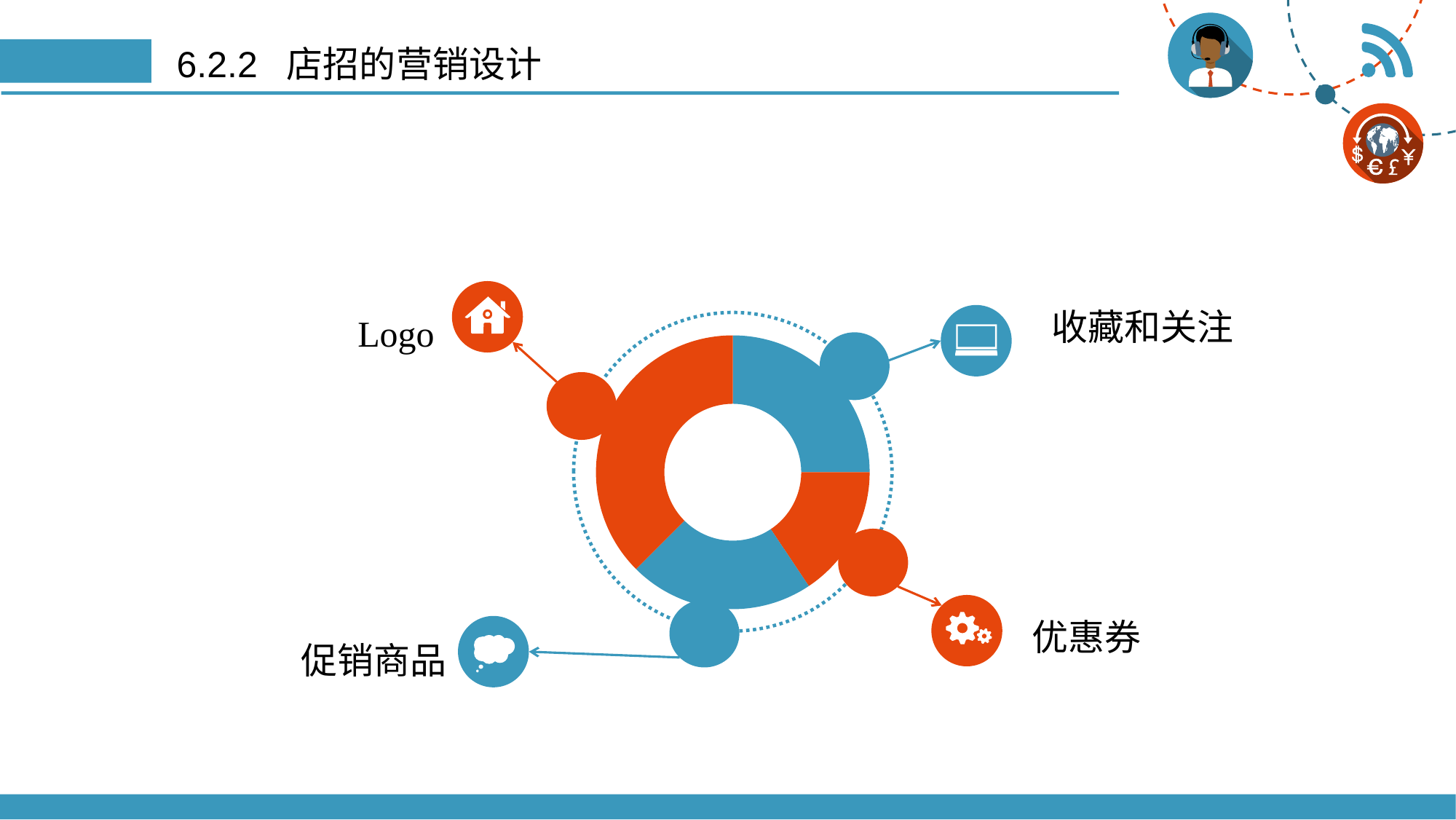

# 6.2.2  店招的营销设计

收藏和关注

Logo

### Chart

| Category | Sales |
|---|---|
| 1st Qtr | 8.0 |
| 2nd Qtr | 5.0 |
| 3rd Qtr | 7.0 |
| 4th Qtr | 12.0 |

优惠券
促销商品